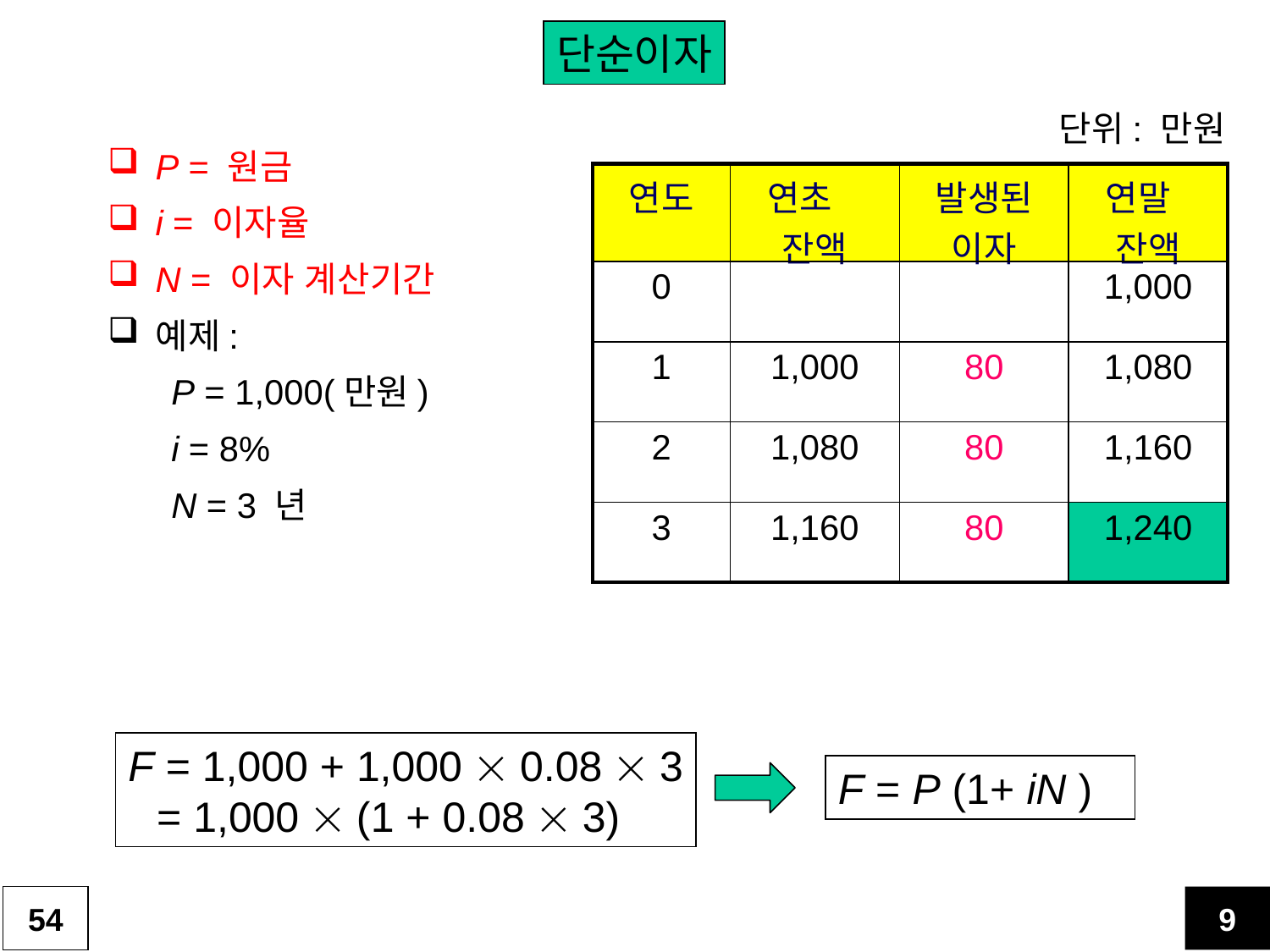

단순이자
단위: 만원
P = 원금
i = 이자율
N = 이자 계산기간
예제:
P = 1,000(만원)
i = 8%
N = 3 년
| 연도 | 연초 잔액 | 발생된 이자 | 연말 잔액 |
| --- | --- | --- | --- |
| 0 |  |  | 1,000 |
| 1 | 1,000 | 80 | 1,080 |
| 2 | 1,080 | 80 | 1,160 |
| 3 | 1,160 | 80 | 1,240 |
F = 1,000 + 1,000 × 0.08 × 3
   = 1,000 × (1 + 0.08 × 3)
F = P (1+ iN )

54
9